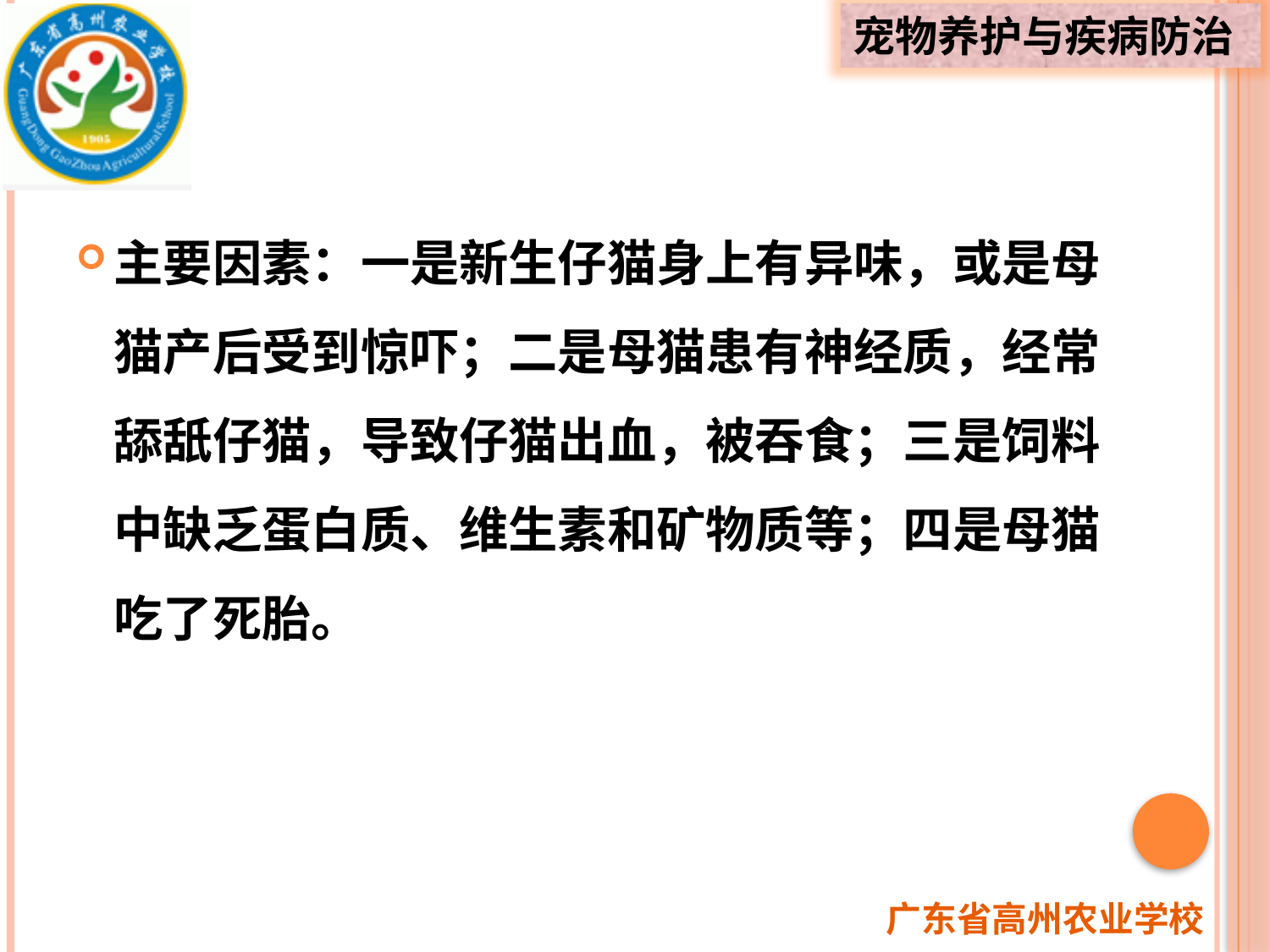

主要因素：一是新生仔猫身上有异味，或是母猫产后受到惊吓；二是母猫患有神经质，经常舔舐仔猫，导致仔猫出血，被吞食；三是饲料中缺乏蛋白质、维生素和矿物质等；四是母猫吃了死胎。